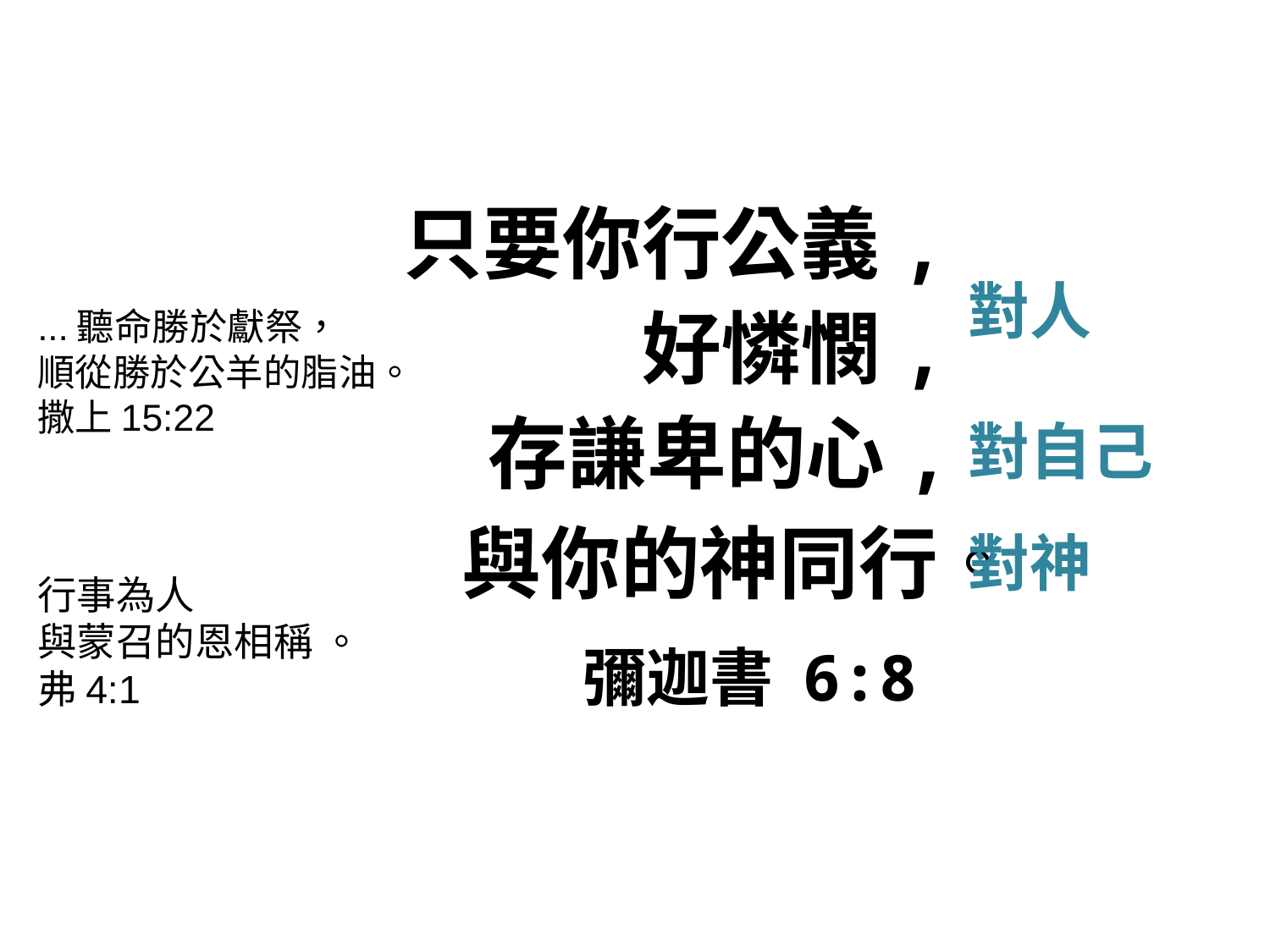

# 只要你行公義,
對人
好憐憫,
...聽命勝於獻祭，
順從勝於公羊的脂油。
撒上15:22
存謙卑的心,
對自己
與你的神同行。
對神
行事為人
與蒙召的恩相稱 。
弗4:1
彌迦書 6:8